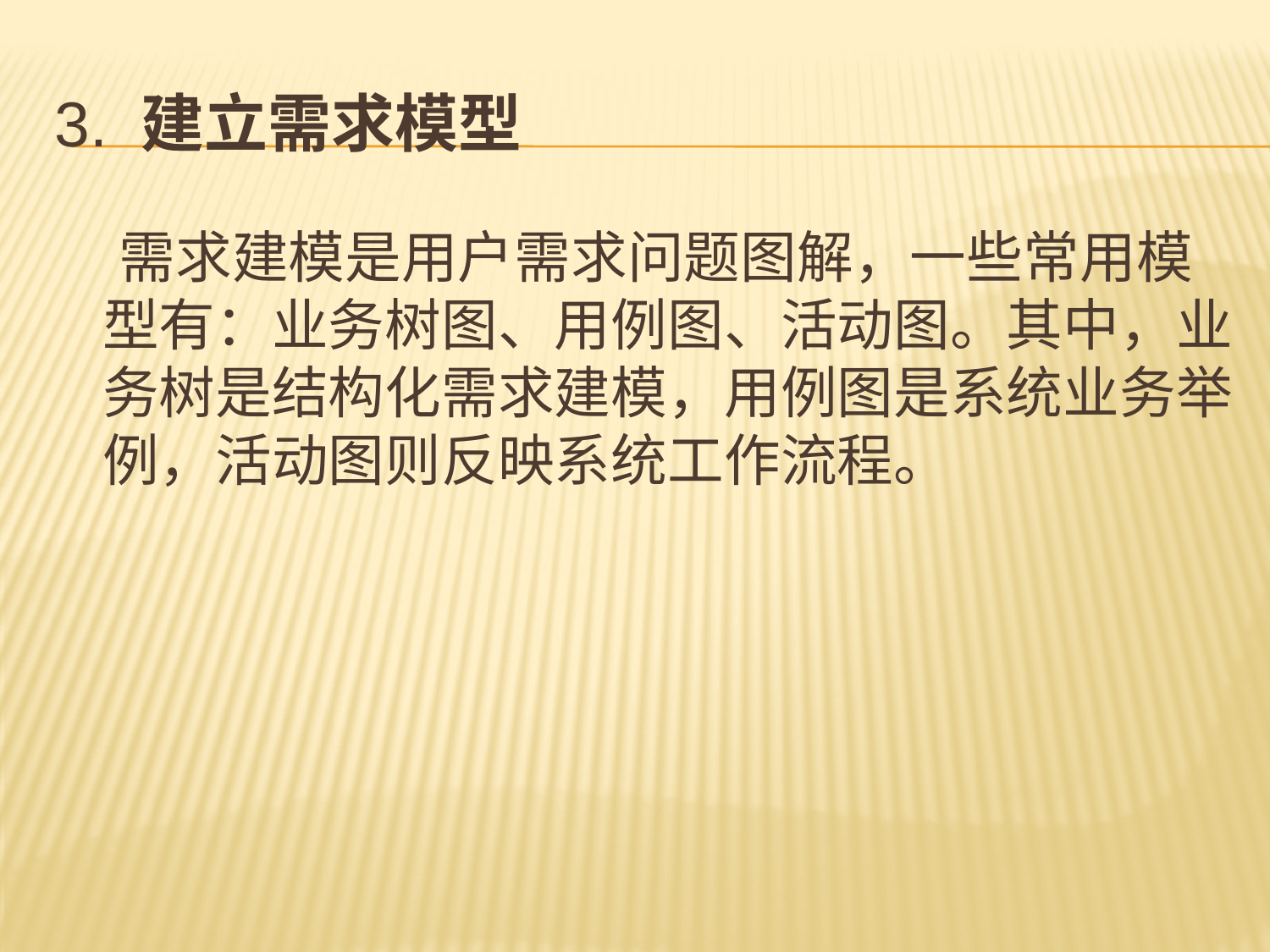

# 3. 建立需求模型
    需求建模是用户需求问题图解，一些常用模型有：业务树图、用例图、活动图。其中，业务树是结构化需求建模，用例图是系统业务举例，活动图则反映系统工作流程。